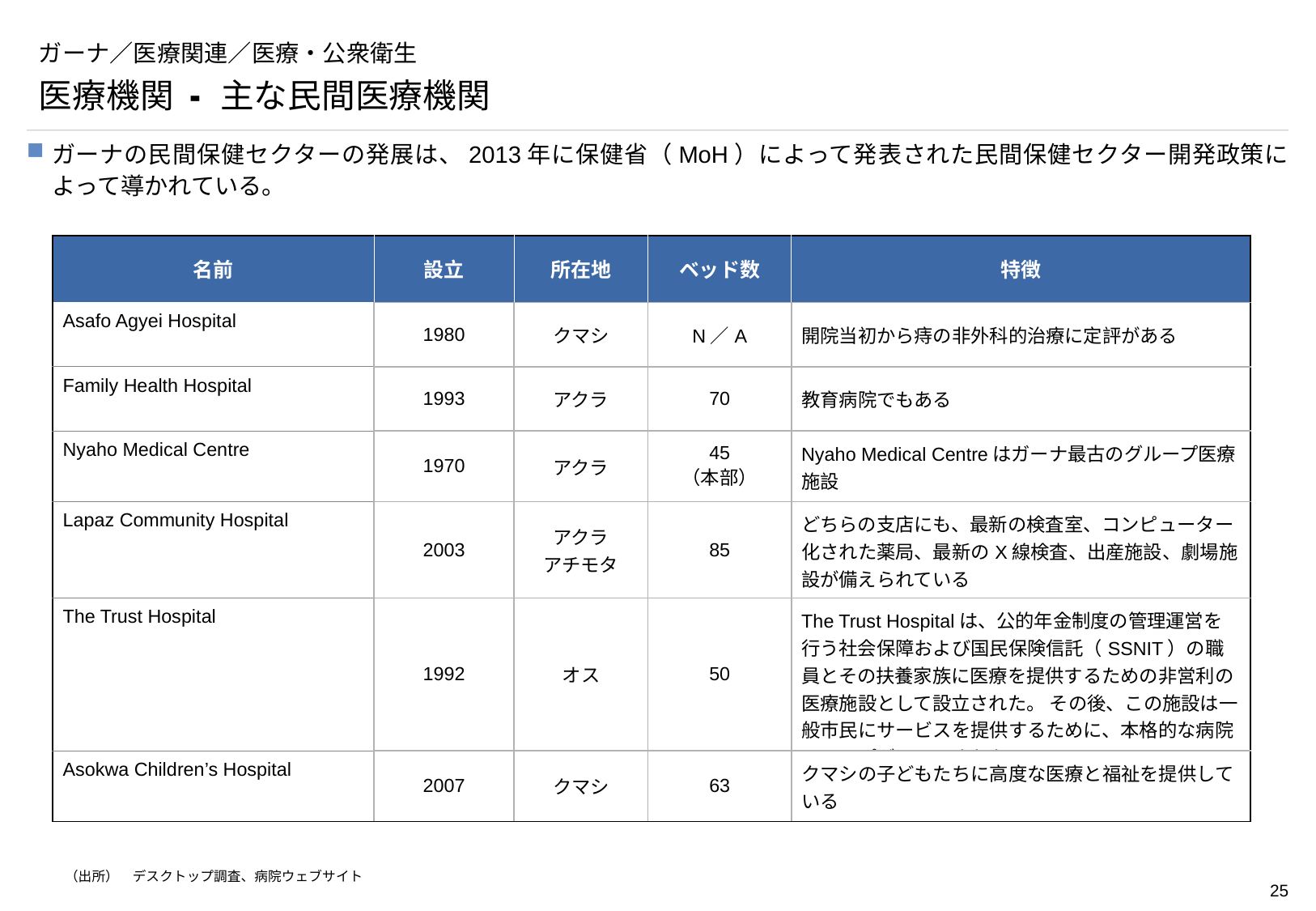

# ガーナ／医療関連／医療・公衆衛生
医療機関 - 主な民間医療機関
ガーナの民間保健セクターの発展は、2013年に保健省（MoH）によって発表された民間保健セクター開発政策によって導かれている。
| 名前 | 設立 | 所在地 | ベッド数 | 特徴 |
| --- | --- | --- | --- | --- |
| Asafo Agyei Hospital | 1980 | クマシ | N／A | 開院当初から痔の非外科的治療に定評がある |
| Family Health Hospital | 1993 | アクラ | 70 | 教育病院でもある |
| Nyaho Medical Centre | 1970 | アクラ | 45 （本部） | Nyaho Medical Centreはガーナ最古のグループ医療施設 |
| Lapaz Community Hospital | 2003 | アクラ アチモタ | 85 | どちらの支店にも、最新の検査室、コンピューター化された薬局、最新のX線検査、出産施設、劇場施設が備えられている |
| The Trust Hospital | 1992 | オス | 50 | The Trust Hospitalは、公的年金制度の管理運営を行う社会保障および国民保険信託（SSNIT）の職員とその扶養家族に医療を提供するための非営利の医療施設として設立された。 その後、この施設は一般市民にサービスを提供するために、本格的な病院にアップグレードされた |
| Asokwa Children’s Hospital | 2007 | クマシ | 63 | クマシの子どもたちに高度な医療と福祉を提供している |
（出所）　デスクトップ調査、病院ウェブサイト